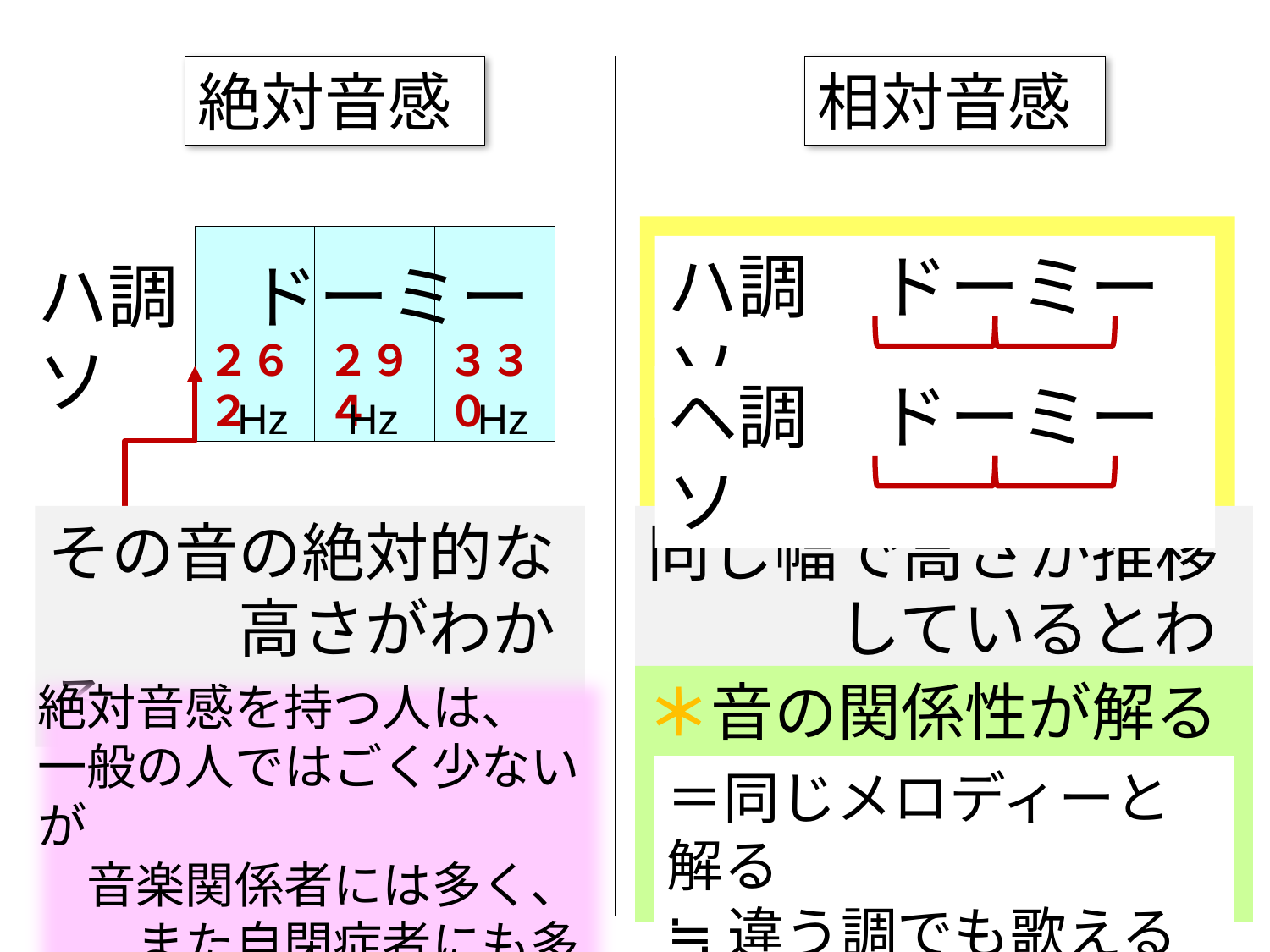

絶対音感
相対音感

２６２

２９４

３３０
ハ調　ドーミーソ
ハ調　ドーミーソ

ヘ調　ドーミーソ
Hz
Hz
Hz

その音の絶対的な
　　　高さがわかる
同じ幅で高さが推移
　　　しているとわかる
＊音の関係性が解る

絶対音感を持つ人は、
一般の人ではごく少ないが
　音楽関係者には多く、
　　また自閉症者にも多い
＝同じメロディーと解る
≒違う調でも歌える